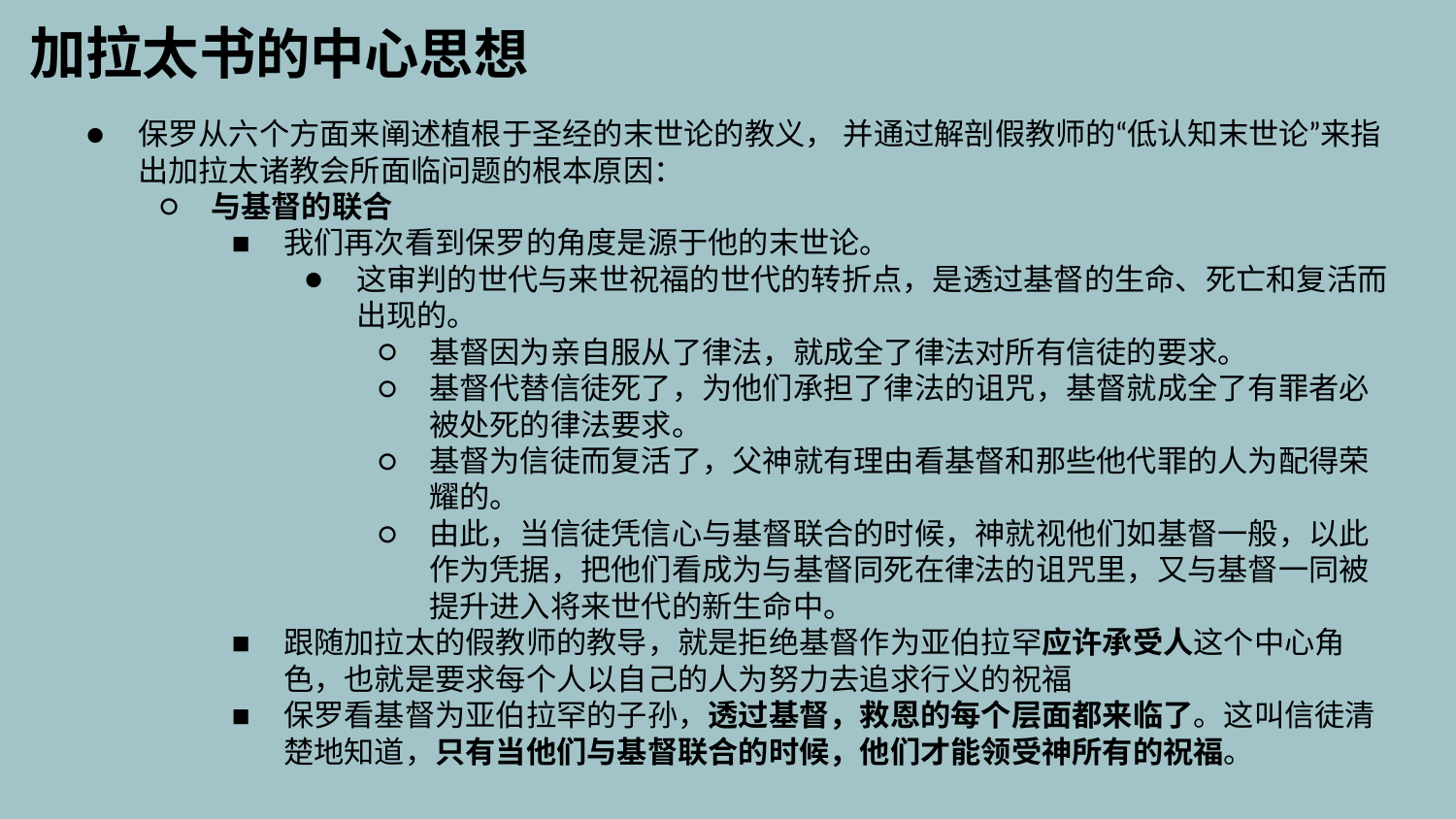

加拉太书的中心思想
保罗从六个方面来阐述植根于圣经的末世论的教义， 并通过解剖​​假教师的“低认知末世论”​​来指出加拉太诸教会所面临问题的根本原因：
与基督的联合
我们再次看到保罗的角度是源于他的末世论。
这审判的世代与来世祝福的世代的转折点，是透过基督的生命、死亡和复活而出现的。
基督因为亲自服从了律法，就成全了律法对所有信徒的要求。
基督代替信徒死了，为他们承担了律法的诅咒，基督就成全了有罪者必被处死的律法要求。
基督为信徒而复活了，父神就有理由看基督和那些他代罪的人为配得荣耀的。
由此，当信徒凭信心与基督联合的时候，神就视他们如基督一般，以此作为凭据，把他们看成为与基督同死在律法的诅咒里，又与基督一同被提升进入将来世代的新生命中。
跟随加拉太的假教师的教导，就是拒绝基督作为亚伯拉罕应许承受人这个中心角色，也就是要求每个人以自己的人为努力去追求行义的祝福
保罗看基督为亚伯拉罕的子孙，透过基督，救恩的每个层面都来临了。这叫信徒清楚地知道，只有当他们与基督联合的时候，他们才能领受神所有的祝福。